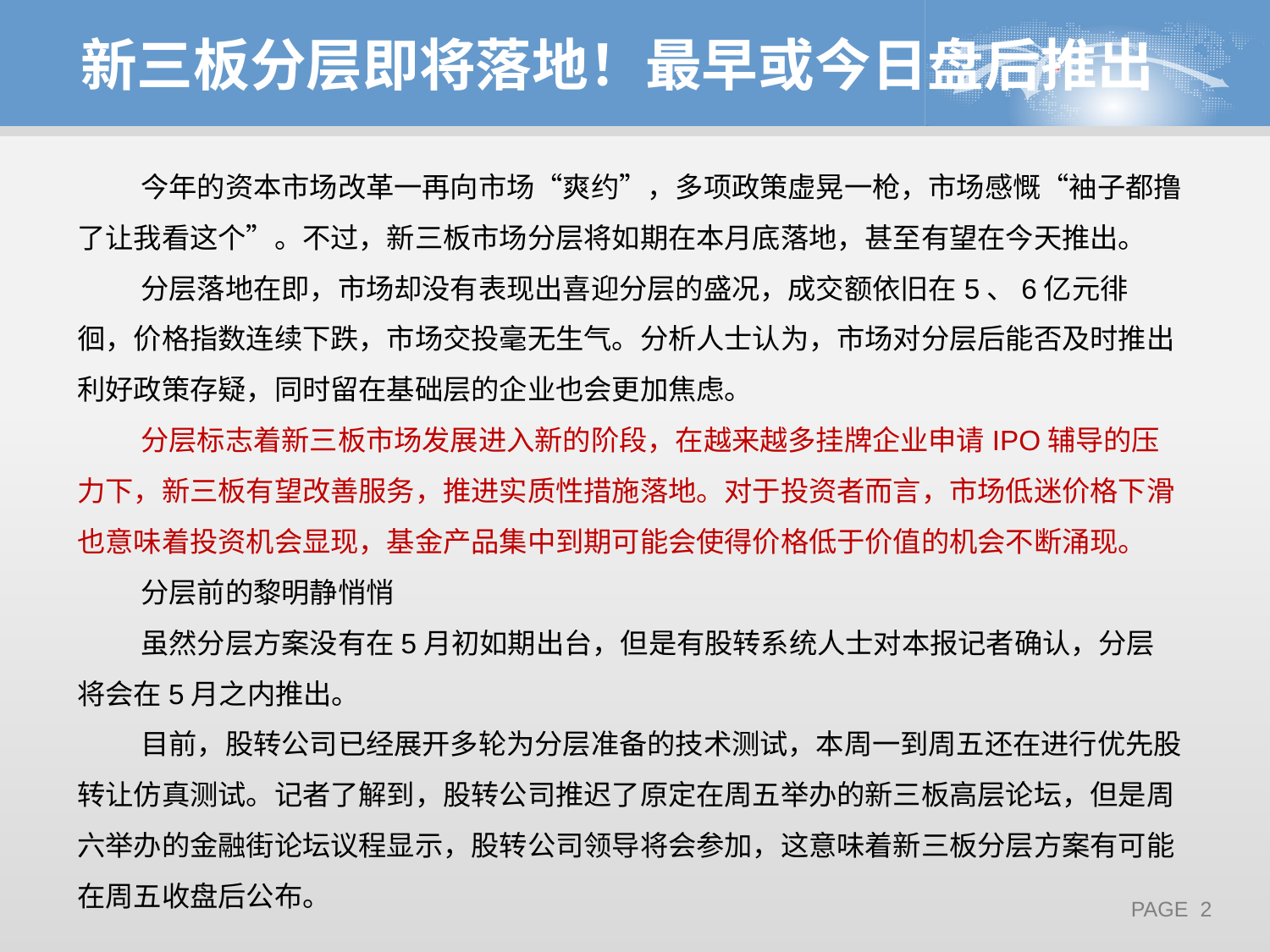

新三板分层即将落地！最早或今日盘后推出
今年的资本市场改革一再向市场“爽约”，多项政策虚晃一枪，市场感慨“袖子都撸了让我看这个”。不过，新三板市场分层将如期在本月底落地，甚至有望在今天推出。
分层落地在即，市场却没有表现出喜迎分层的盛况，成交额依旧在5、6亿元徘徊，价格指数连续下跌，市场交投毫无生气。分析人士认为，市场对分层后能否及时推出利好政策存疑，同时留在基础层的企业也会更加焦虑。
分层标志着新三板市场发展进入新的阶段，在越来越多挂牌企业申请IPO辅导的压力下，新三板有望改善服务，推进实质性措施落地。对于投资者而言，市场低迷价格下滑也意味着投资机会显现，基金产品集中到期可能会使得价格低于价值的机会不断涌现。
分层前的黎明静悄悄
虽然分层方案没有在5月初如期出台，但是有股转系统人士对本报记者确认，分层将会在5月之内推出。
目前，股转公司已经展开多轮为分层准备的技术测试，本周一到周五还在进行优先股转让仿真测试。记者了解到，股转公司推迟了原定在周五举办的新三板高层论坛，但是周六举办的金融街论坛议程显示，股转公司领导将会参加，这意味着新三板分层方案有可能在周五收盘后公布。